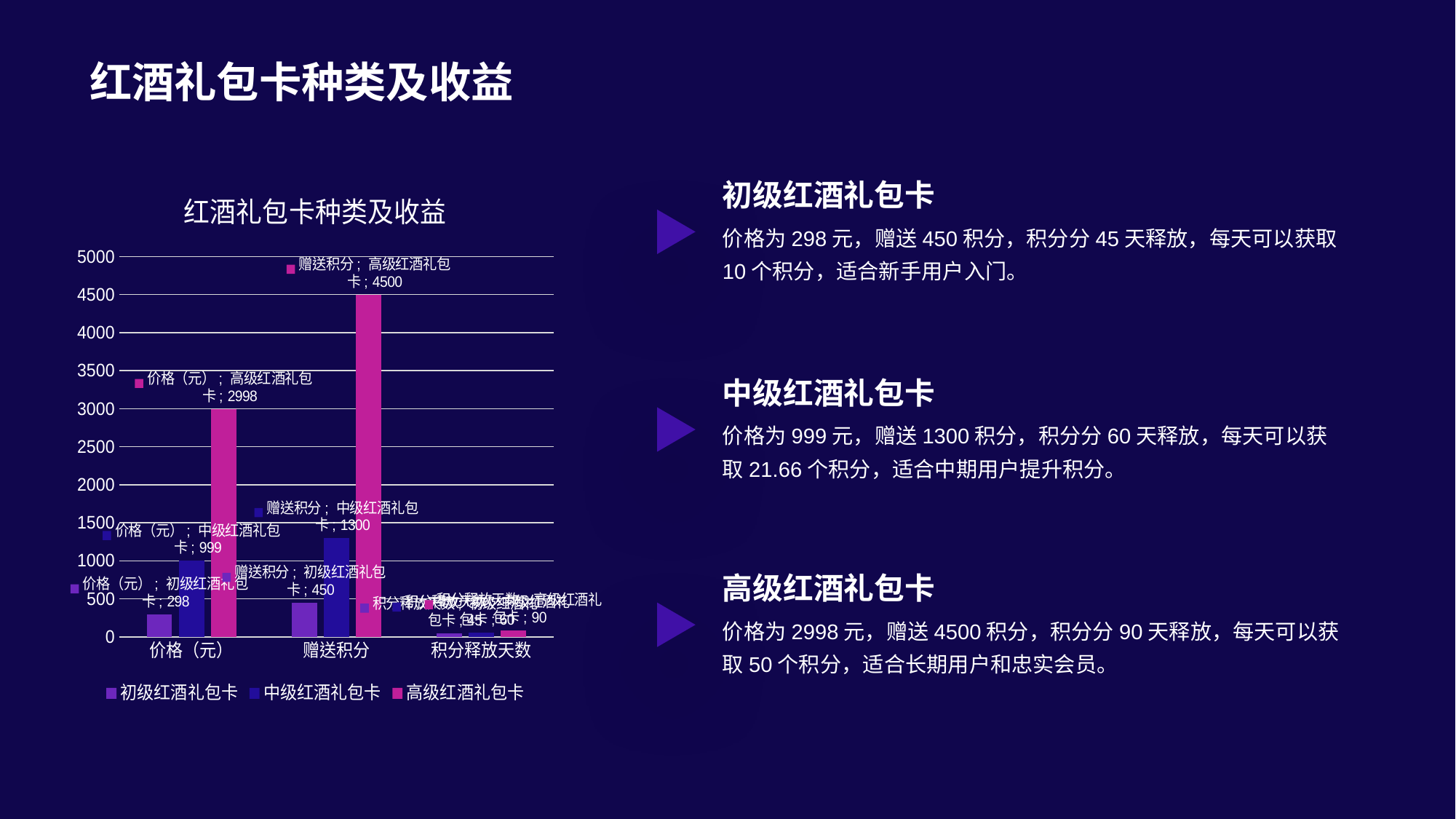

红酒礼包卡种类及收益

### Chart: 红酒礼包卡种类及收益

| Category | 初级红酒礼包卡 | 中级红酒礼包卡 | 高级红酒礼包卡 |
|---|---|---|---|
| 价格（元） | 298.0 | 999.0 | 2998.0 |
| 赠送积分 | 450.0 | 1300.0 | 4500.0 |
| 积分释放天数 | 45.0 | 60.0 | 90.0 |
初级红酒礼包卡
价格为298元，赠送450积分，积分分45天释放，每天可以获取10个积分，适合新手用户入门。

中级红酒礼包卡
价格为999元，赠送1300积分，积分分60天释放，每天可以获取21.66个积分，适合中期用户提升积分。

高级红酒礼包卡
价格为2998元，赠送4500积分，积分分90天释放，每天可以获取50个积分，适合长期用户和忠实会员。